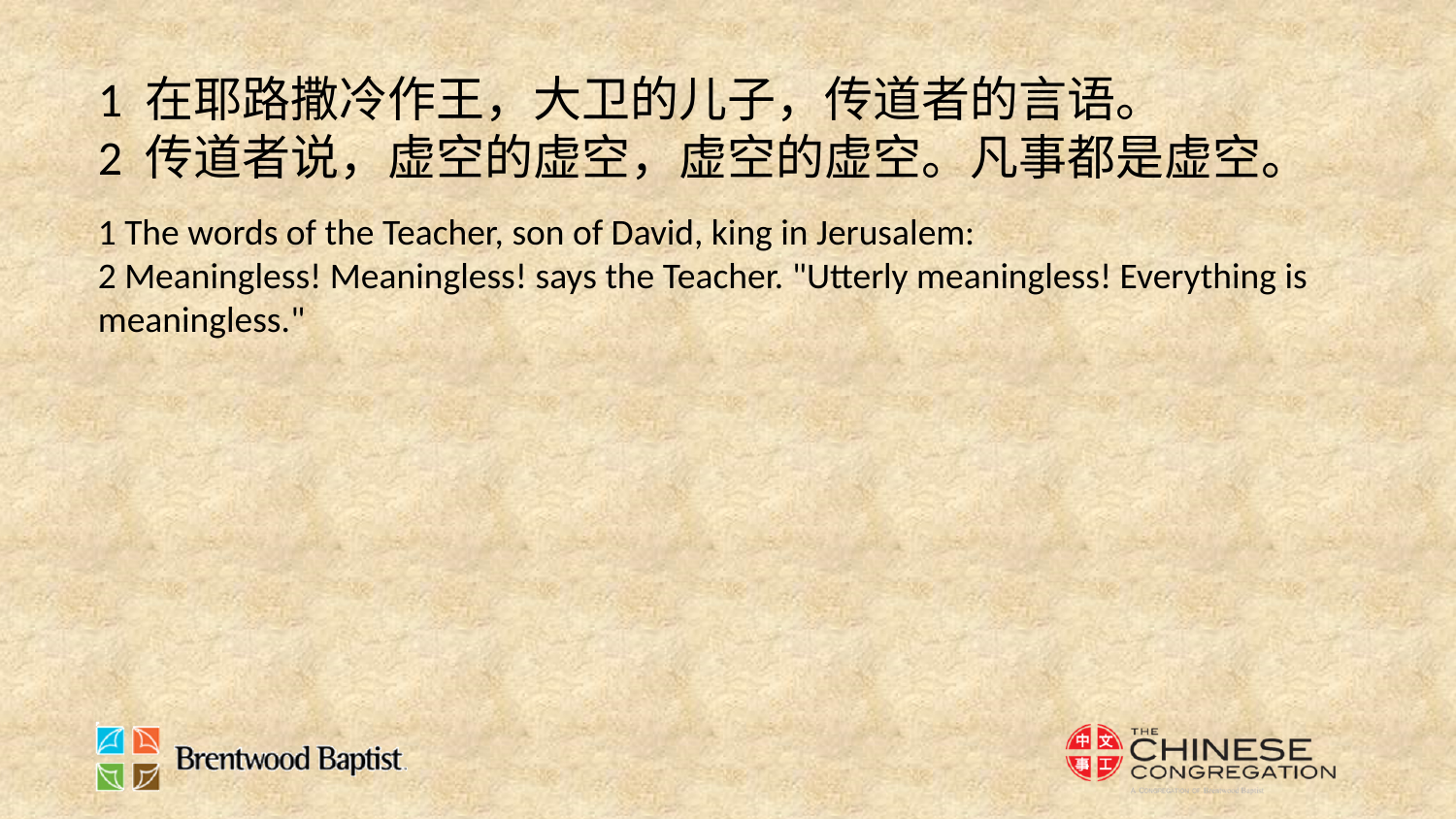

1 在耶路撒冷作王，大卫的儿子，传道者的言语。
2 传道者说，虚空的虚空，虚空的虚空。凡事都是虚空。

1 The words of the Teacher, son of David, king in Jerusalem:
2 Meaningless! Meaningless! says the Teacher. "Utterly meaningless! Everything is meaningless."